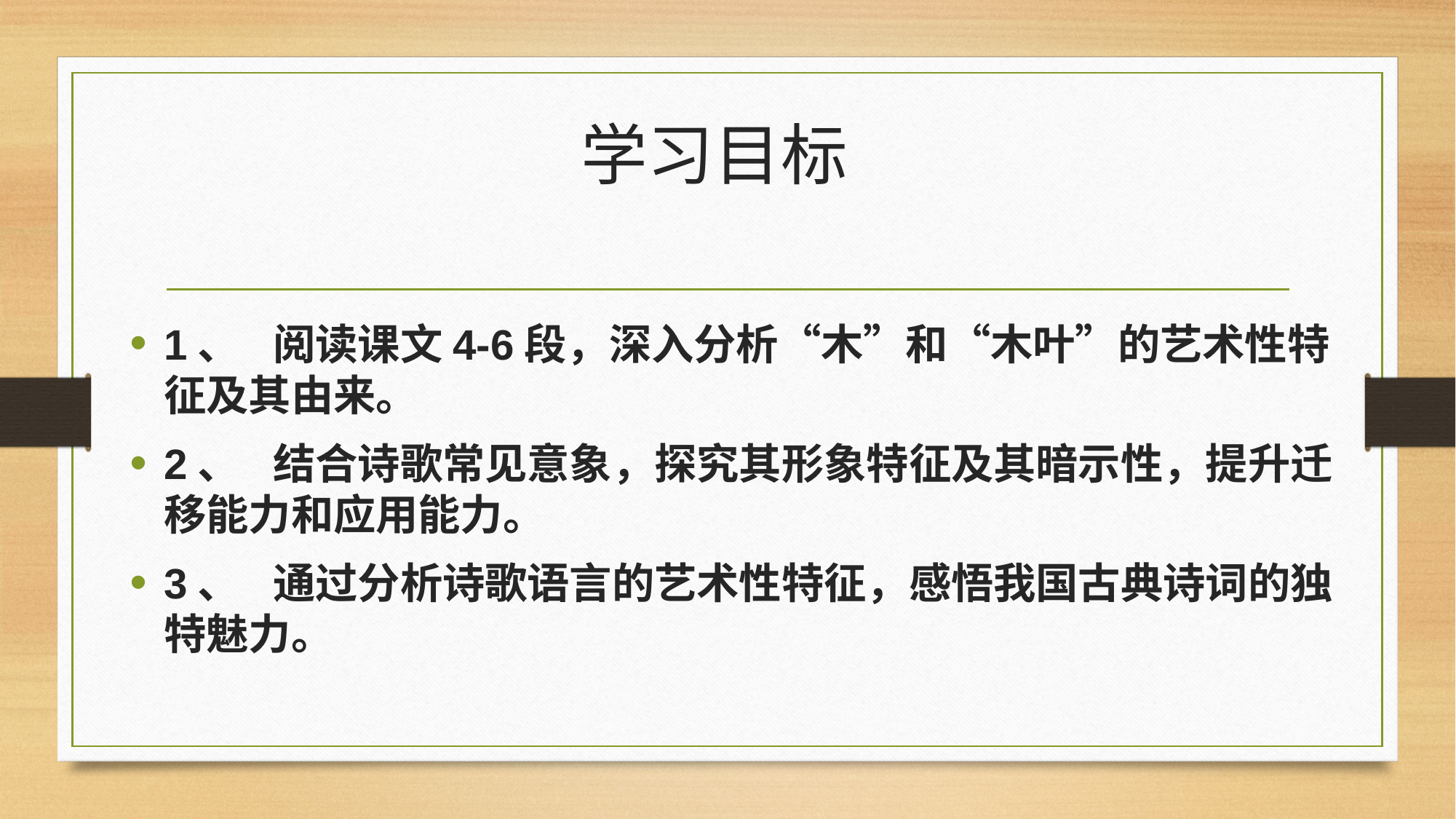

# 学习目标
1、	阅读课文4-6段，深入分析“木”和“木叶”的艺术性特征及其由来。
2、	结合诗歌常见意象，探究其形象特征及其暗示性，提升迁移能力和应用能力。
3、	通过分析诗歌语言的艺术性特征，感悟我国古典诗词的独特魅力。